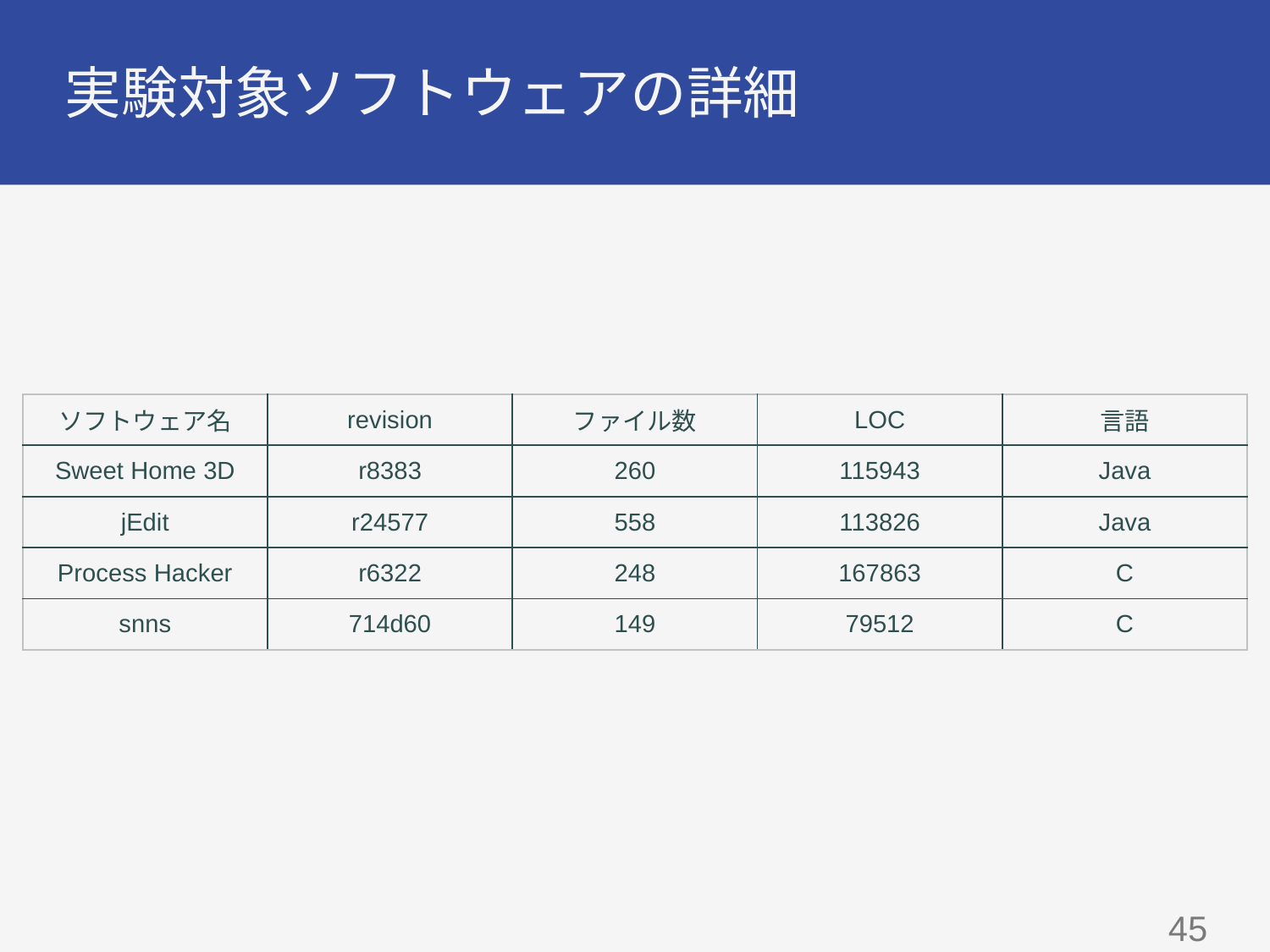

# 実験対象ソフトウェアの詳細
| ソフトウェア名 | revision | ファイル数 | LOC | 言語 |
| --- | --- | --- | --- | --- |
| Sweet Home 3D | r8383 | 260 | 115943 | Java |
| jEdit | r24577 | 558 | 113826 | Java |
| Process Hacker | r6322 | 248 | 167863 | C |
| snns | 714d60 | 149 | 79512 | C |
45